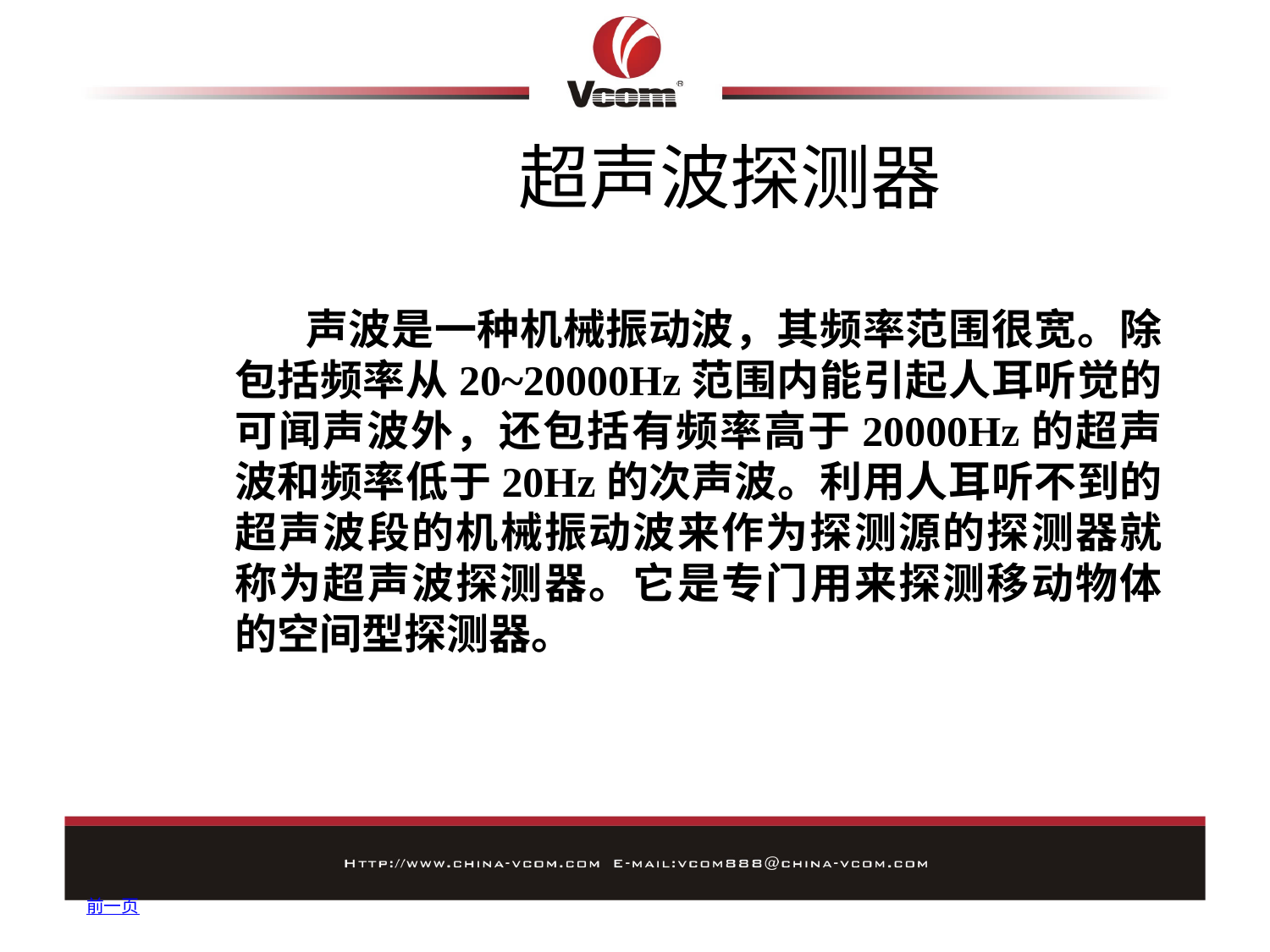

超声波探测器
      声波是一种机械振动波，其频率范围很宽。除包括频率从20~20000Hz范围内能引起人耳听觉的可闻声波外，还包括有频率高于20000Hz的超声波和频率低于20Hz的次声波。利用人耳听不到的超声波段的机械振动波来作为探测源的探测器就称为超声波探测器。它是专门用来探测移动物体的空间型探测器。
前一页